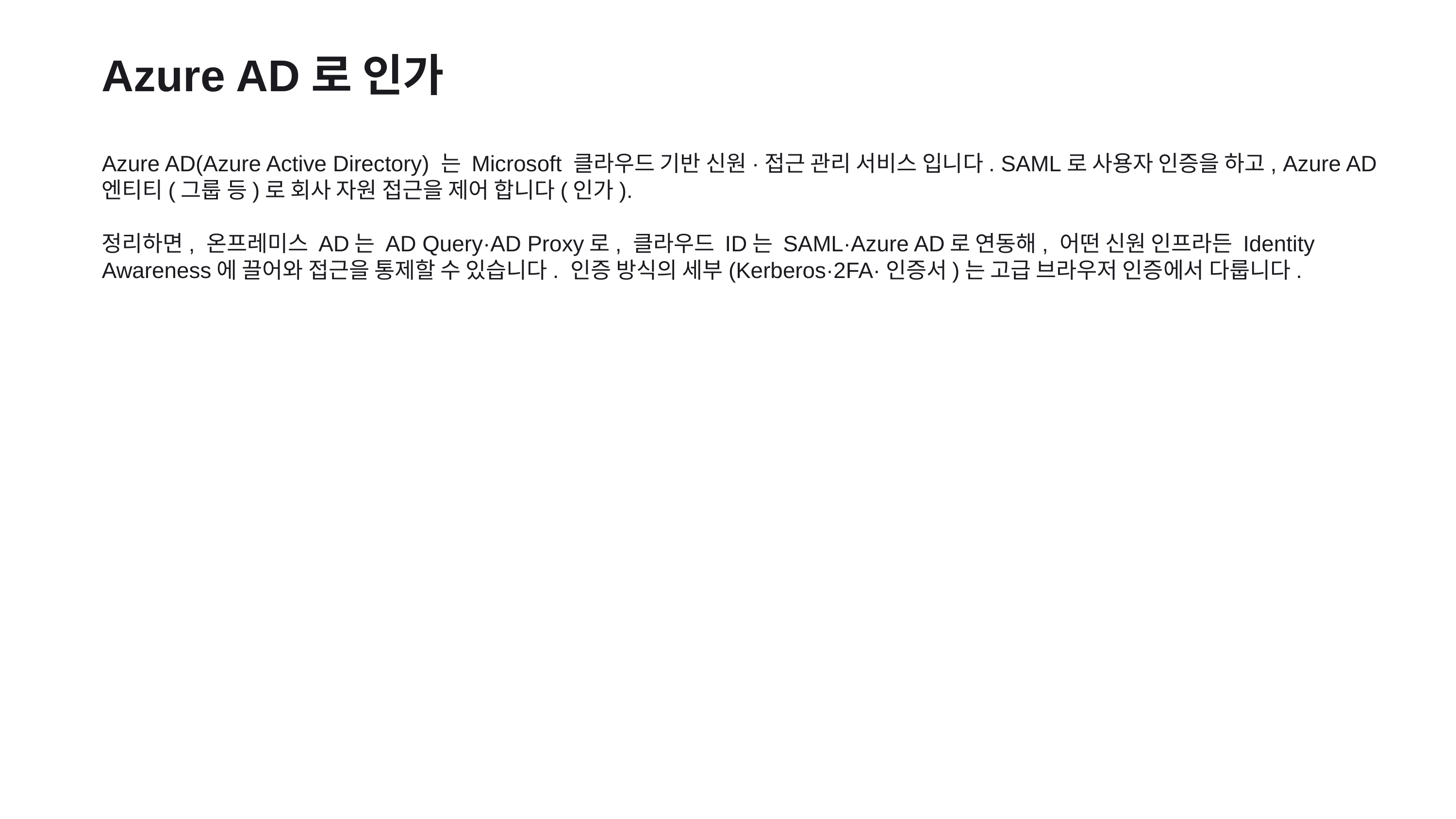

Azure AD로 인가
Azure AD(Azure Active Directory) 는 Microsoft 클라우드 기반 신원·접근 관리 서비스 입니다. SAML로 사용자 인증을 하고, Azure AD 엔티티(그룹 등)로 회사 자원 접근을 제어 합니다(인가).

정리하면, 온프레미스 AD는 AD Query·AD Proxy로, 클라우드 ID는 SAML·Azure AD로 연동해, 어떤 신원 인프라든 Identity Awareness에 끌어와 접근을 통제할 수 있습니다. 인증 방식의 세부(Kerberos·2FA·인증서)는 고급 브라우저 인증에서 다룹니다.